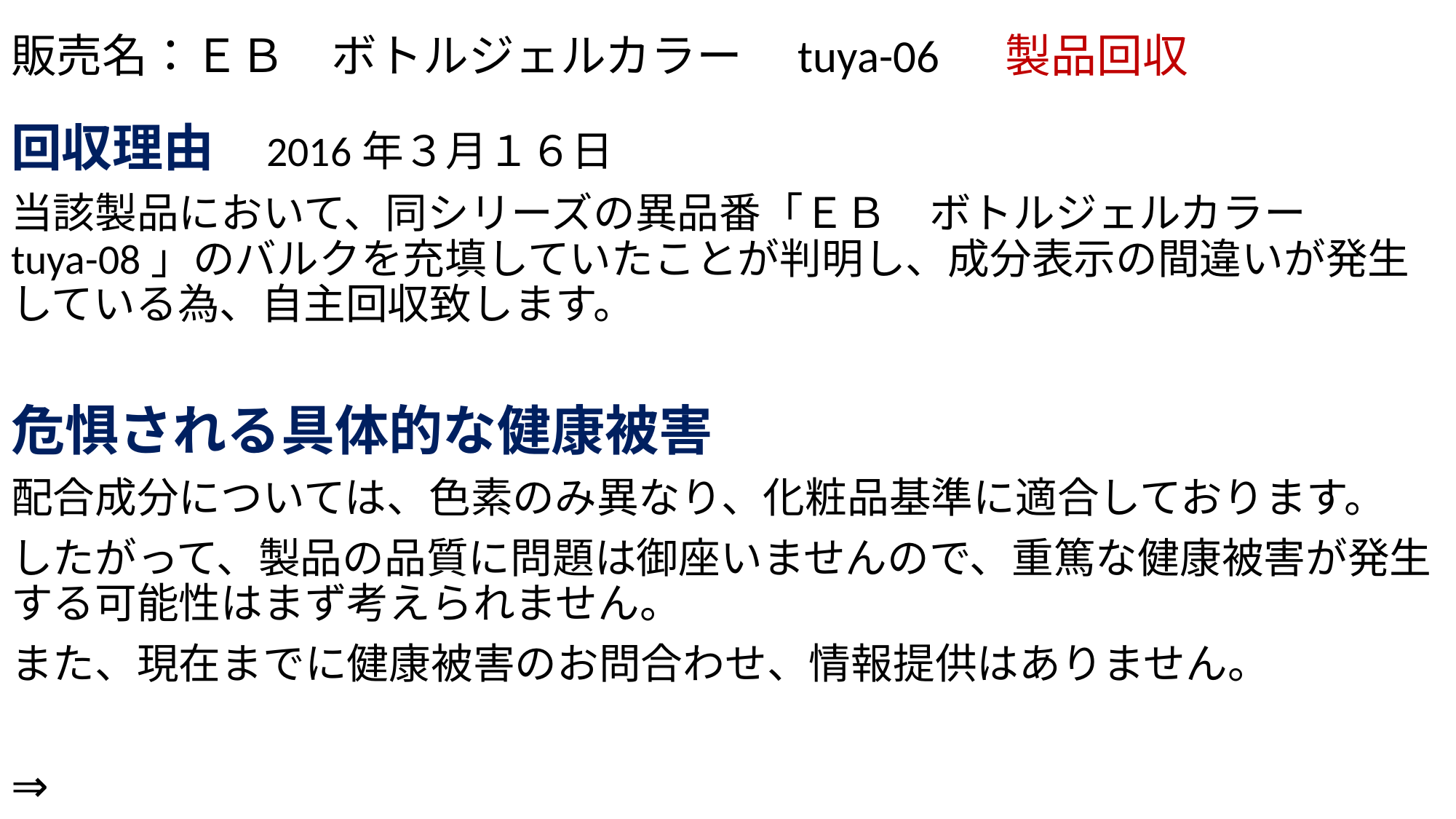

# 販売名：ＥＢ　ボトルジェルカラー　tuya-06 　製品回収
回収理由　2016年３月１６日
当該製品において、同シリーズの異品番「ＥＢ　ボトルジェルカラー　tuya-08」のバルクを充填していたことが判明し、成分表示の間違いが発生している為、自主回収致します。

危惧される具体的な健康被害
配合成分については、色素のみ異なり、化粧品基準に適合しております。
したがって、製品の品質に問題は御座いませんので、重篤な健康被害が発生する可能性はまず考えられません。
また、現在までに健康被害のお問合わせ、情報提供はありません。

⇒